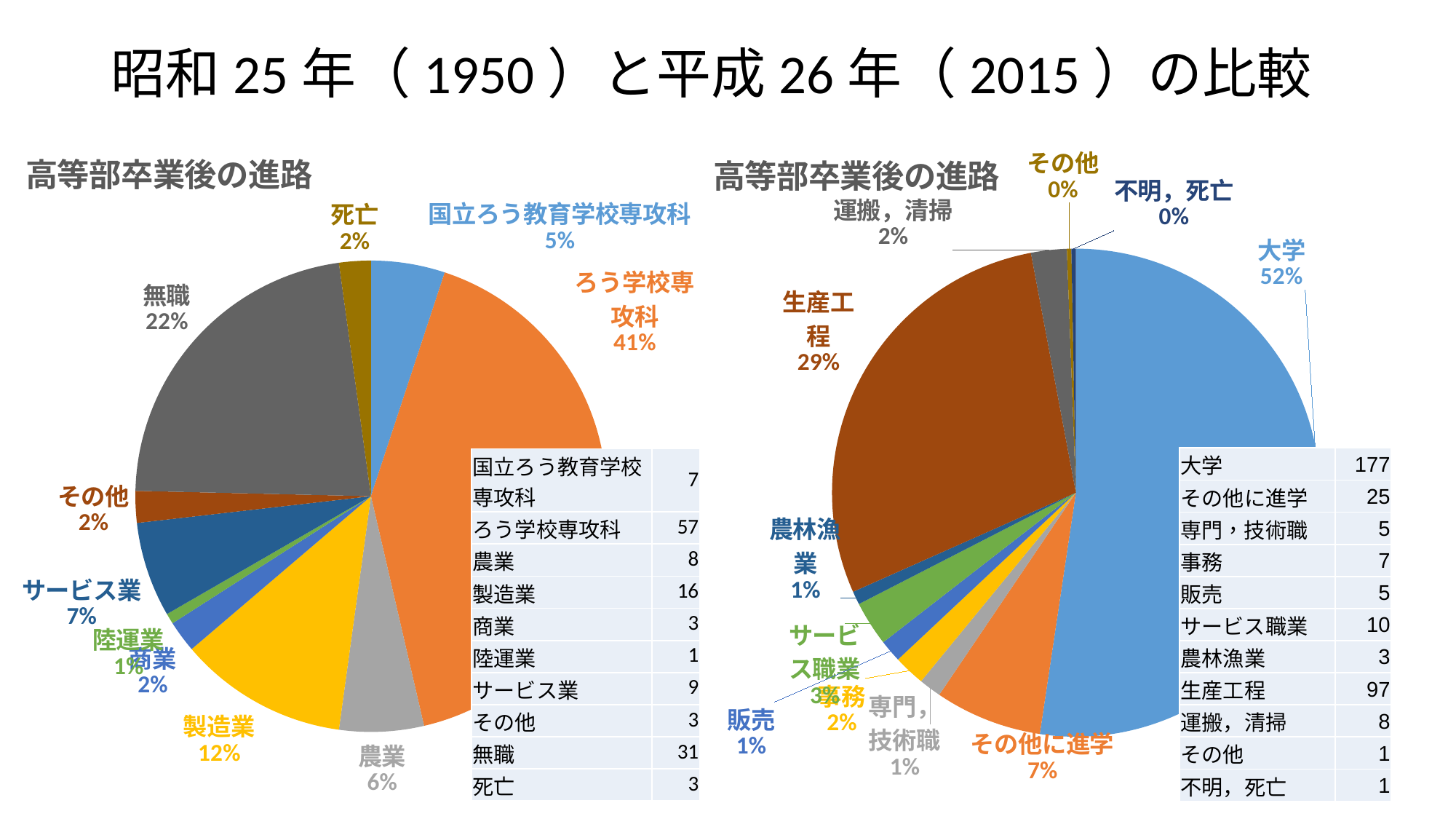

# 昭和25年（1950）と平成26年（2015）の比較

### Chart: 高等部卒業後の進路

| Category | 高等部卒業後の進路 |
|---|---|
| 国立ろう教育学校専攻科 | 7.0 |
| ろう学校専攻科 | 57.0 |
| 農業 | 8.0 |
| 製造業 | 16.0 |
| 商業 | 3.0 |
| 陸運業 | 1.0 |
| サービス業 | 9.0 |
| その他 | 3.0 |
| 無職 | 31.0 |
| 死亡 | 3.0 |

### Chart: 高等部卒業後の進路

| Category | 売上高 |
|---|---|
| 大学 | 177.0 |
| その他に進学 | 24.0 |
| 専門，技術職 | 5.0 |
| 事務 | 7.0 |
| 販売 | 5.0 |
| サービス職業 | 10.0 |
| 農林漁業 | 3.0 |
| 生産工程 | 97.0 |
| 運搬，清掃 | 8.0 |
| その他 | 1.0 |
| 不明，死亡 | 1.0 |
| 大学 | 177 |
| --- | --- |
| その他に進学 | 25 |
| 専門，技術職 | 5 |
| 事務 | 7 |
| 販売 | 5 |
| サービス職業 | 10 |
| 農林漁業 | 3 |
| 生産工程 | 97 |
| 運搬，清掃 | 8 |
| その他 | 1 |
| 不明，死亡 | 1 |
| 国立ろう教育学校専攻科 | 7 |
| --- | --- |
| ろう学校専攻科 | 57 |
| 農業 | 8 |
| 製造業 | 16 |
| 商業 | 3 |
| 陸運業 | 1 |
| サービス業 | 9 |
| その他 | 3 |
| 無職 | 31 |
| 死亡 | 3 |